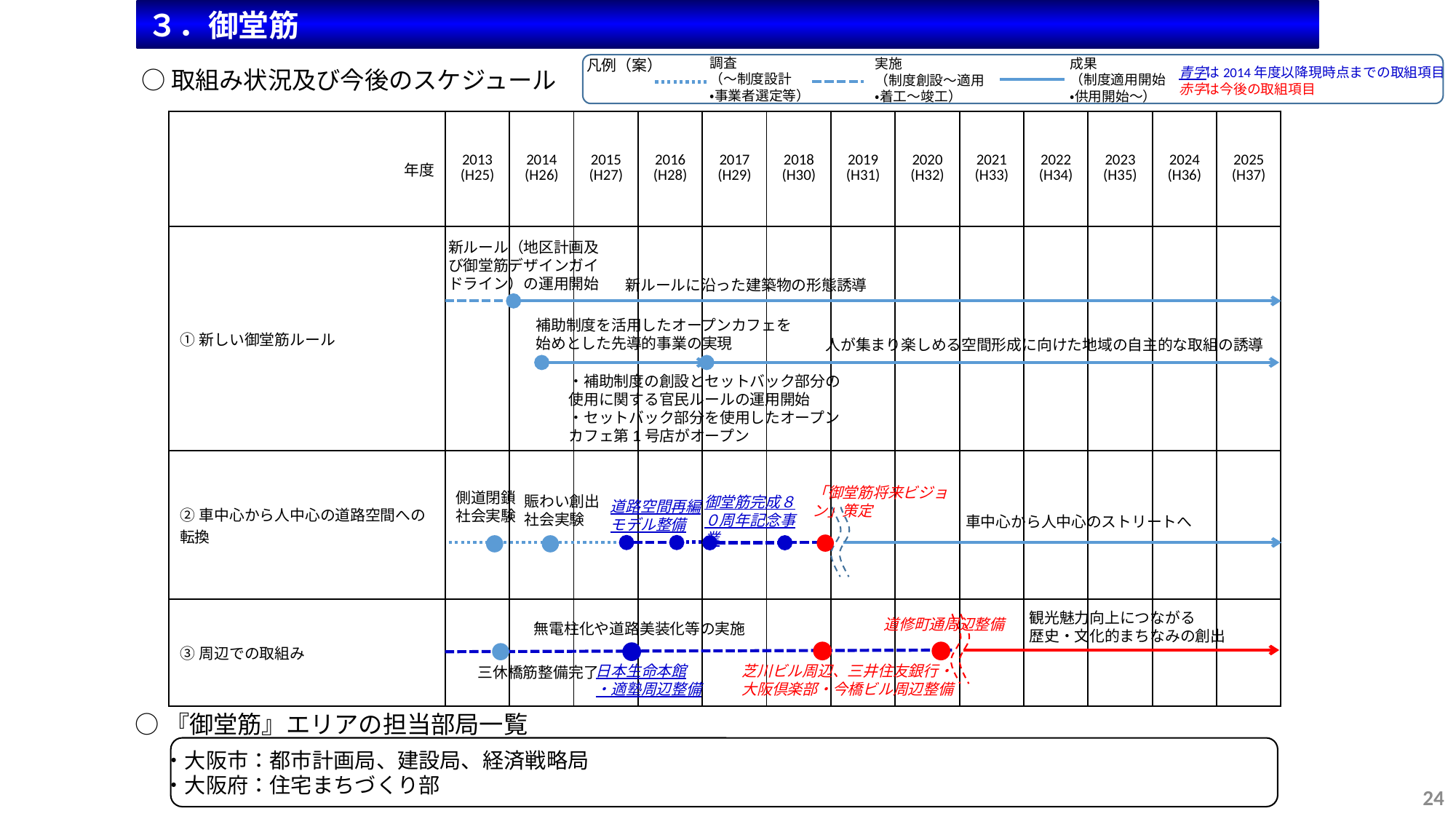

３．御堂筋
調査
（～制度設計
・事業者選定等）
成果
（制度適用開始
・供用開始～）
実施
（制度創設～適用
・着工～竣工）
凡例（案）

青字は2014年度以降現時点までの取組項目
赤字は今後の取組項目
○取組み状況及び今後のスケジュール
| 年度 | 2013 (H25) | 2014 (H26) | 2015 (H27) | 2016 (H28) | 2017 (H29) | 2018 (H30) | 2019 (H31) | 2020 (H32) | 2021 (H33) | 2022 (H34) | 2023 (H35) | 2024 (H36) | 2025 (H37) |
| --- | --- | --- | --- | --- | --- | --- | --- | --- | --- | --- | --- | --- | --- |
| ①新しい御堂筋ルール |  |  |  |  |  |  |  |  |  |  |  |  |  |
| ②車中心から人中心の道路空間への転換 |  |  |  |  |  |  |  |  |  |  |  |  |  |
| ③周辺での取組み |  |  |  |  |  |  |  |  |  |  |  |  |  |
新ルール（地区計画及び御堂筋デザインガイドライン）の運用開始
新ルールに沿った建築物の形態誘導
補助制度を活用したオープンカフェを
始めとした先導的事業の実現
人が集まり楽しめる空間形成に向けた地域の自主的な取組の誘導
・補助制度の創設とセットバック部分の
使用に関する官民ルールの運用開始
・セットバック部分を使用したオープン
カフェ第1号店がオープン
「御堂筋将来ビジョン」策定
側道閉鎖
社会実験
賑わい創出
社会実験
御堂筋完成８０周年記念事業
道路空間再編モデル整備

車中心から人中心のストリートへ

観光魅力向上につながる
歴史・文化的まちなみの創出
道修町通周辺整備

無電柱化や道路美装化等の実施

日本生命本館
・適塾周辺整備
芝川ビル周辺、三井住友銀行・
大阪倶楽部・今橋ビル周辺整備
三休橋筋整備完了
○『御堂筋』エリアの担当部局一覧

・大阪市：都市計画局、建設局、経済戦略局
・大阪府：住宅まちづくり部
24